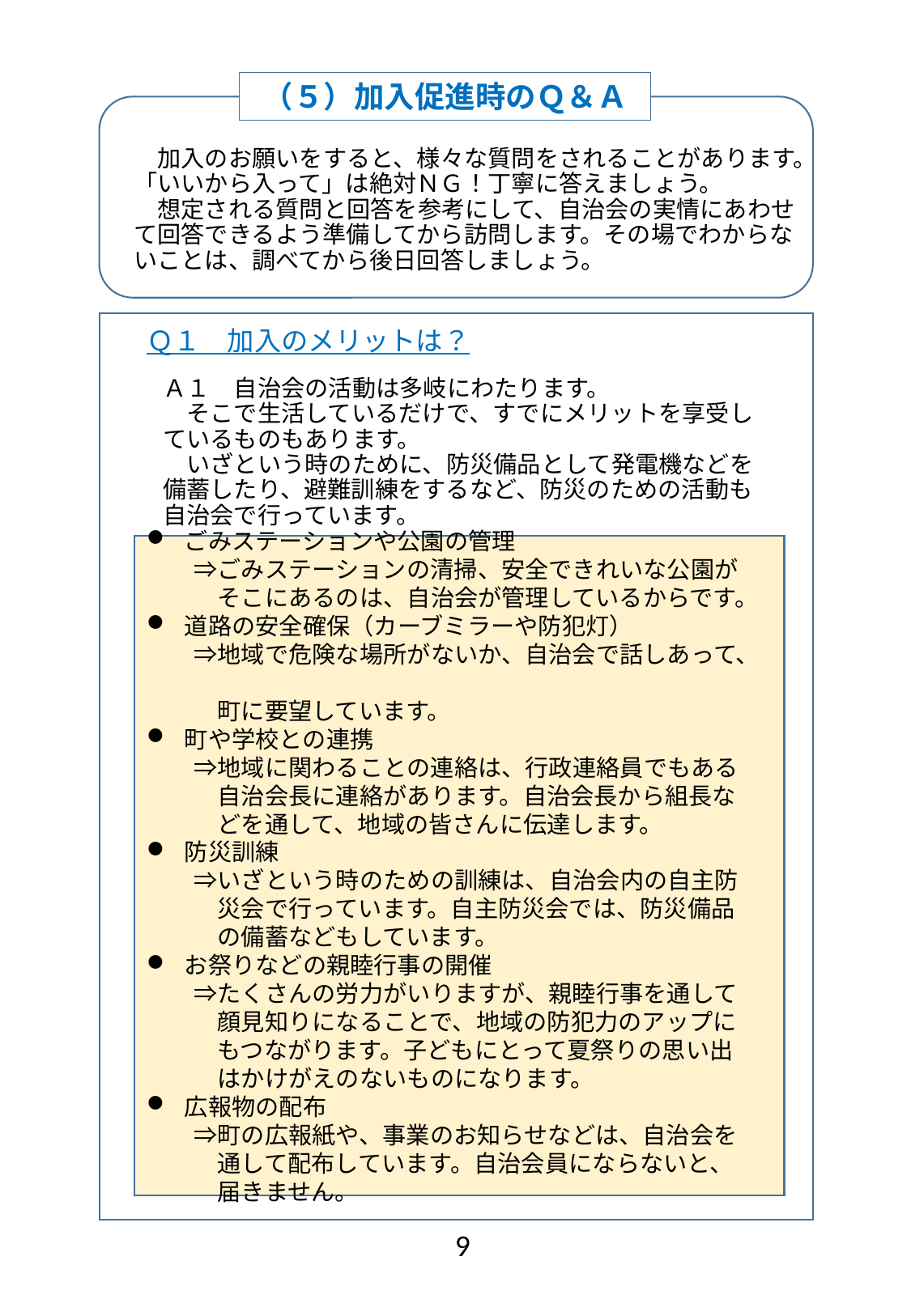

（５）加入促進時のＱ＆Ａ

　加入のお願いをすると、様々な質問をされることがあります。「いいから入って」は絶対ＮＧ！丁寧に答えましょう。
　想定される質問と回答を参考にして、自治会の実情にあわせて回答できるよう準備してから訪問します。その場でわからないことは、調べてから後日回答しましょう。
Ｑ１　加入のメリットは？

Ａ１　自治会の活動は多岐にわたります。
　そこで生活しているだけで、すでにメリットを享受しているものもあります。
　いざという時のために、防災備品として発電機などを備蓄したり、避難訓練をするなど、防災のための活動も自治会で行っています。
ごみステーションや公園の管理
　　⇒ごみステーションの清掃、安全できれいな公園が
　　　そこにあるのは、自治会が管理しているからです。
道路の安全確保（カーブミラーや防犯灯）
　　⇒地域で危険な場所がないか、自治会で話しあって、
　　　町に要望しています。
町や学校との連携
　　⇒地域に関わることの連絡は、行政連絡員でもある
　　　自治会長に連絡があります。自治会長から組長な
　　　どを通して、地域の皆さんに伝達します。
防災訓練
　　⇒いざという時のための訓練は、自治会内の自主防
　　　災会で行っています。自主防災会では、防災備品
　　　の備蓄などもしています。
お祭りなどの親睦行事の開催
　　⇒たくさんの労力がいりますが、親睦行事を通して
　　　顔見知りになることで、地域の防犯力のアップに
　　　もつながります。子どもにとって夏祭りの思い出
　　　はかけがえのないものになります。
広報物の配布
　　⇒町の広報紙や、事業のお知らせなどは、自治会を
　　　通して配布しています。自治会員にならないと、
　　　届きません。
9